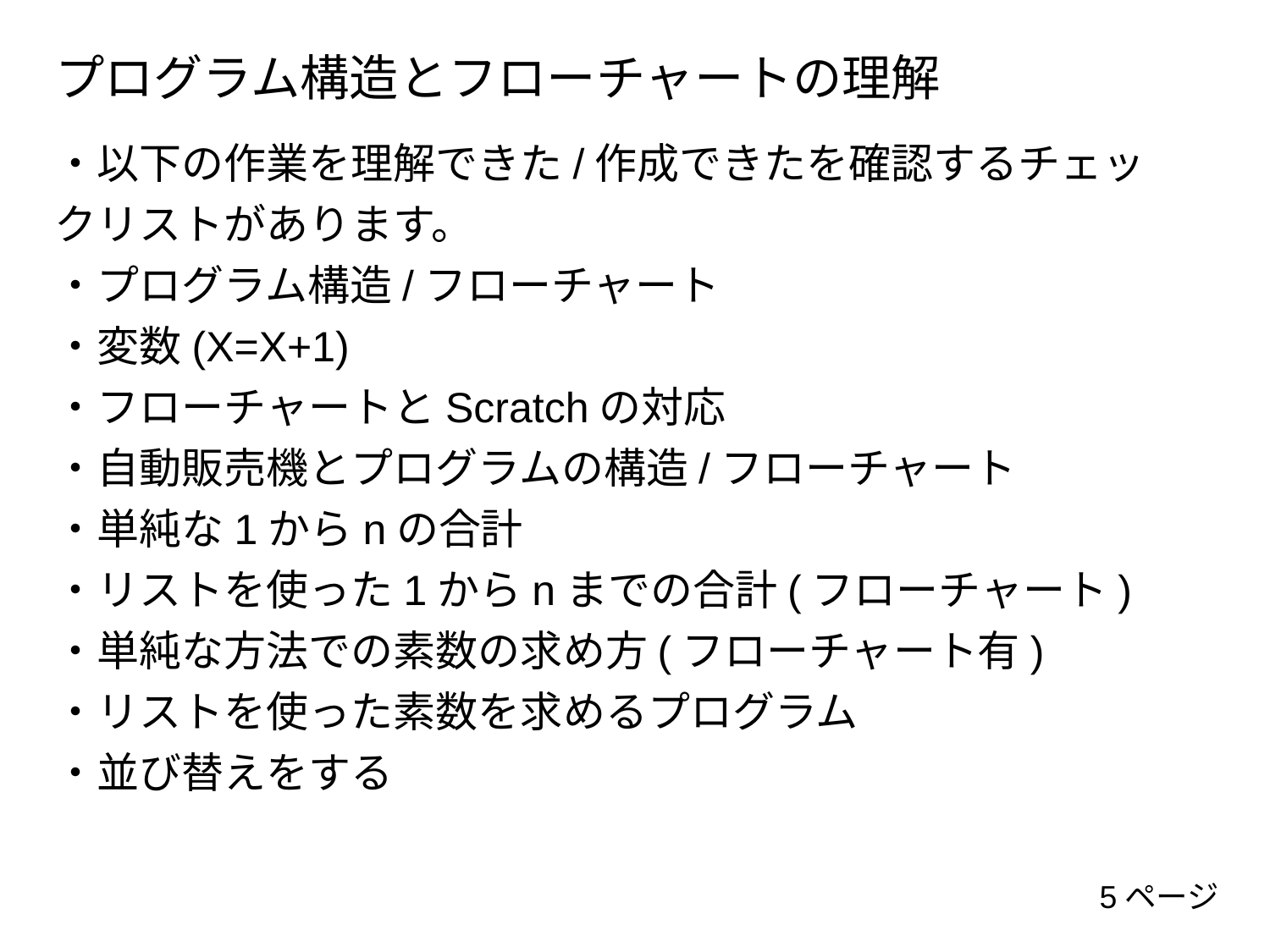

# プログラム構造とフローチャートの理解
・以下の作業を理解できた/作成できたを確認するチェックリストがあります。
・プログラム構造/フローチャート
・変数(X=X+1)
・フローチャートとScratchの対応
・自動販売機とプログラムの構造/フローチャート
・単純な1からnの合計
・リストを使った1からnまでの合計(フローチャート)
・単純な方法での素数の求め方(フローチャート有)
・リストを使った素数を求めるプログラム
・並び替えをする
5ページ